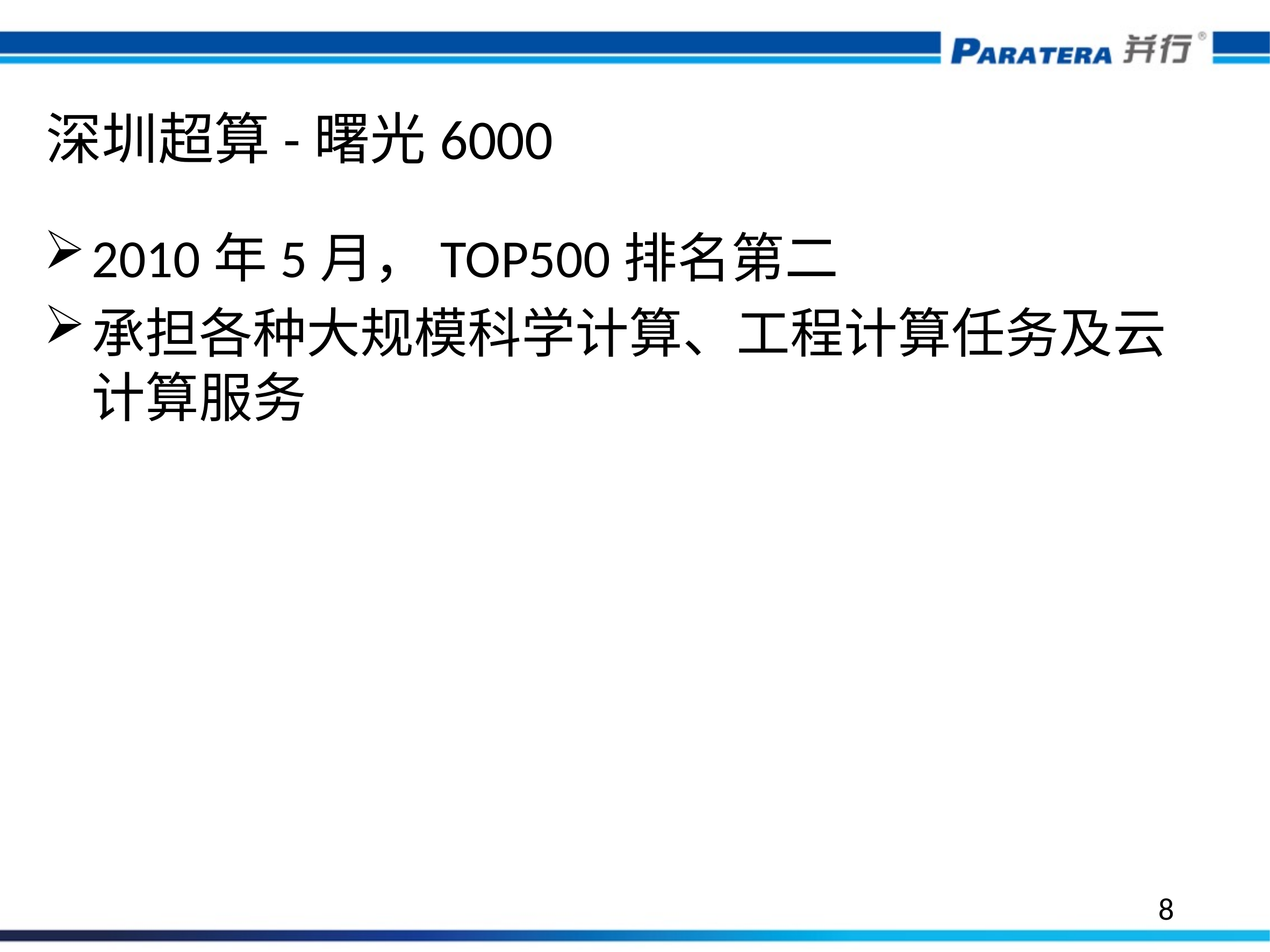

# 深圳超算-曙光6000
2010年5月，TOP500排名第二
承担各种大规模科学计算、工程计算任务及云计算服务
8